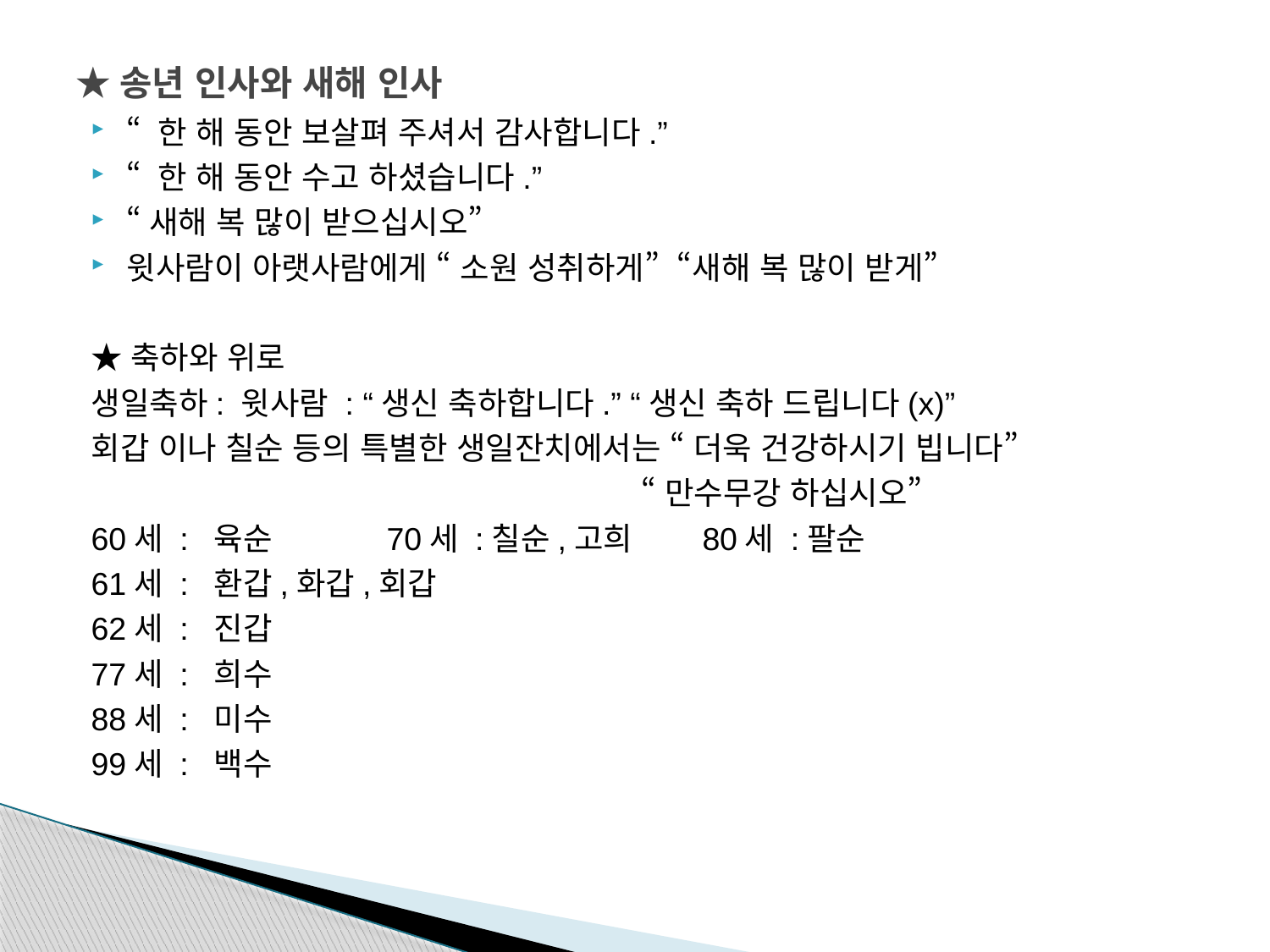

# ★송년 인사와 새해 인사
“ 한 해 동안 보살펴 주셔서 감사합니다.”
“ 한 해 동안 수고 하셨습니다.”
“새해 복 많이 받으십시오”
윗사람이 아랫사람에게 “ 소원 성취하게”  “새해 복 많이 받게”

★축하와 위로
생일축하: 윗사람 : “생신 축하합니다.” “생신 축하 드립니다(x)”
회갑 이나 칠순 등의 특별한 생일잔치에서는 “ 더욱 건강하시기 빕니다”
                                                              “만수무강 하십시오”
60세 :  육순            70세 :칠순,고희       80세 :팔순
61세 :  환갑,화갑,회갑
62세 :  진갑
77세 :  희수
88세 :  미수
99세 :  백수